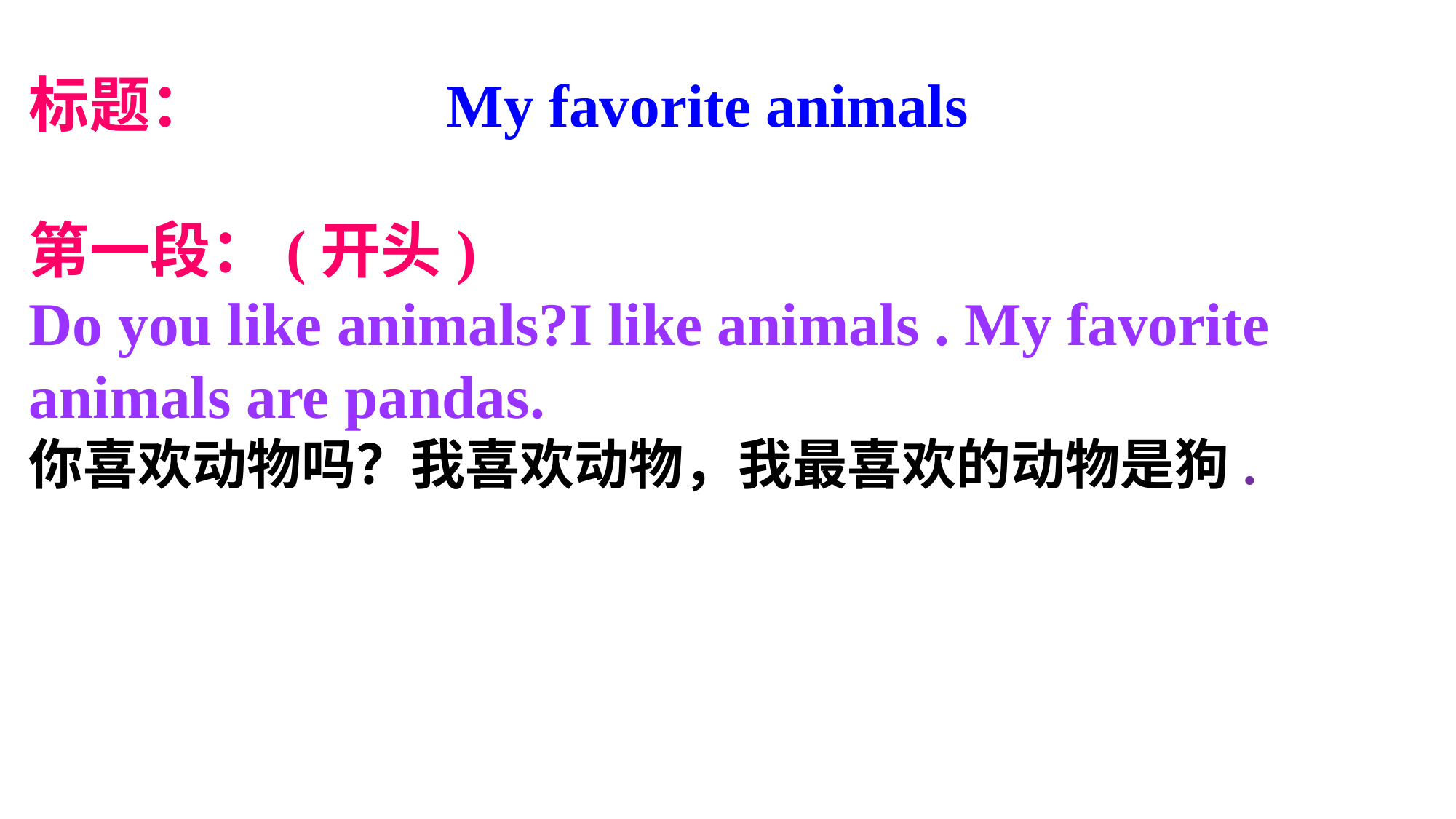

标题：                My favorite animals

第一段：(开头)
Do you like animals?I like animals . My favorite animals are pandas.
你喜欢动物吗？我喜欢动物，我最喜欢的动物是狗.